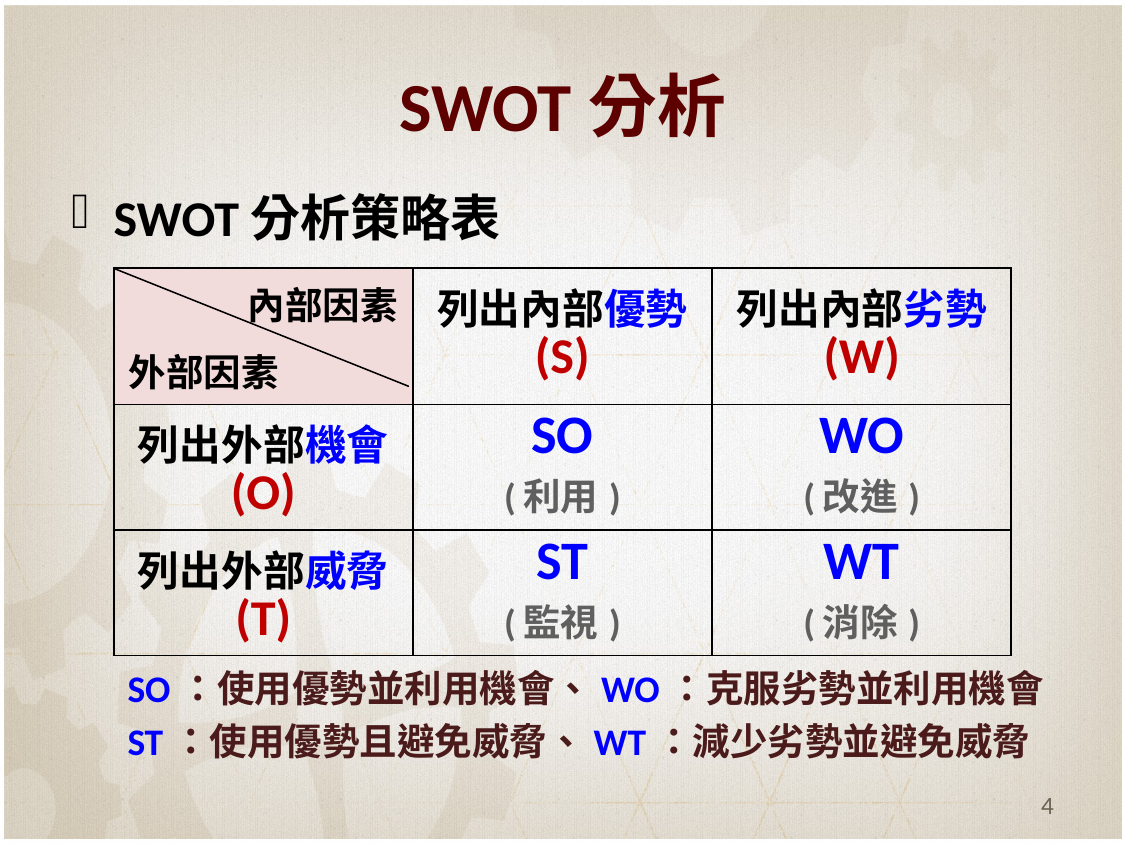

# SWOT分析
SWOT分析策略表

SO：使用優勢並利用機會、WO：克服劣勢並利用機會
ST：使用優勢且避免威脅、WT：減少劣勢並避免威脅
| 內部因素 外部因素 | 列出內部優勢 (S) | 列出內部劣勢 (W) |
| --- | --- | --- |
| 列出外部機會 (O) | SO (利用) | WO (改進) |
| 列出外部威脅 (T) | ST (監視) | WT (消除) |
4